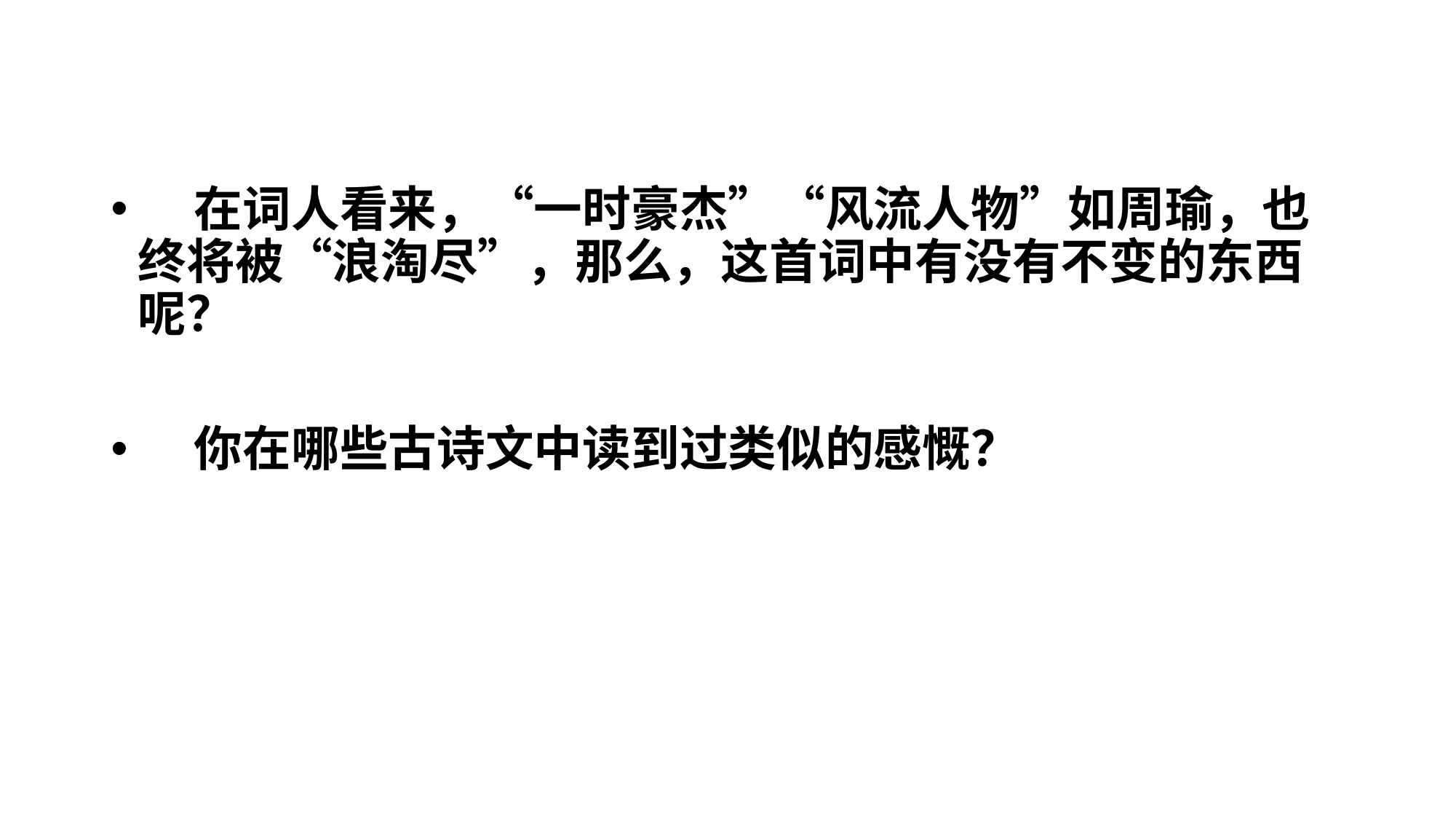

在词人看来，“一时豪杰”“风流人物”如周瑜，也终将被“浪淘尽”，那么，这首词中有没有不变的东西呢？

    你在哪些古诗文中读到过类似的感慨？